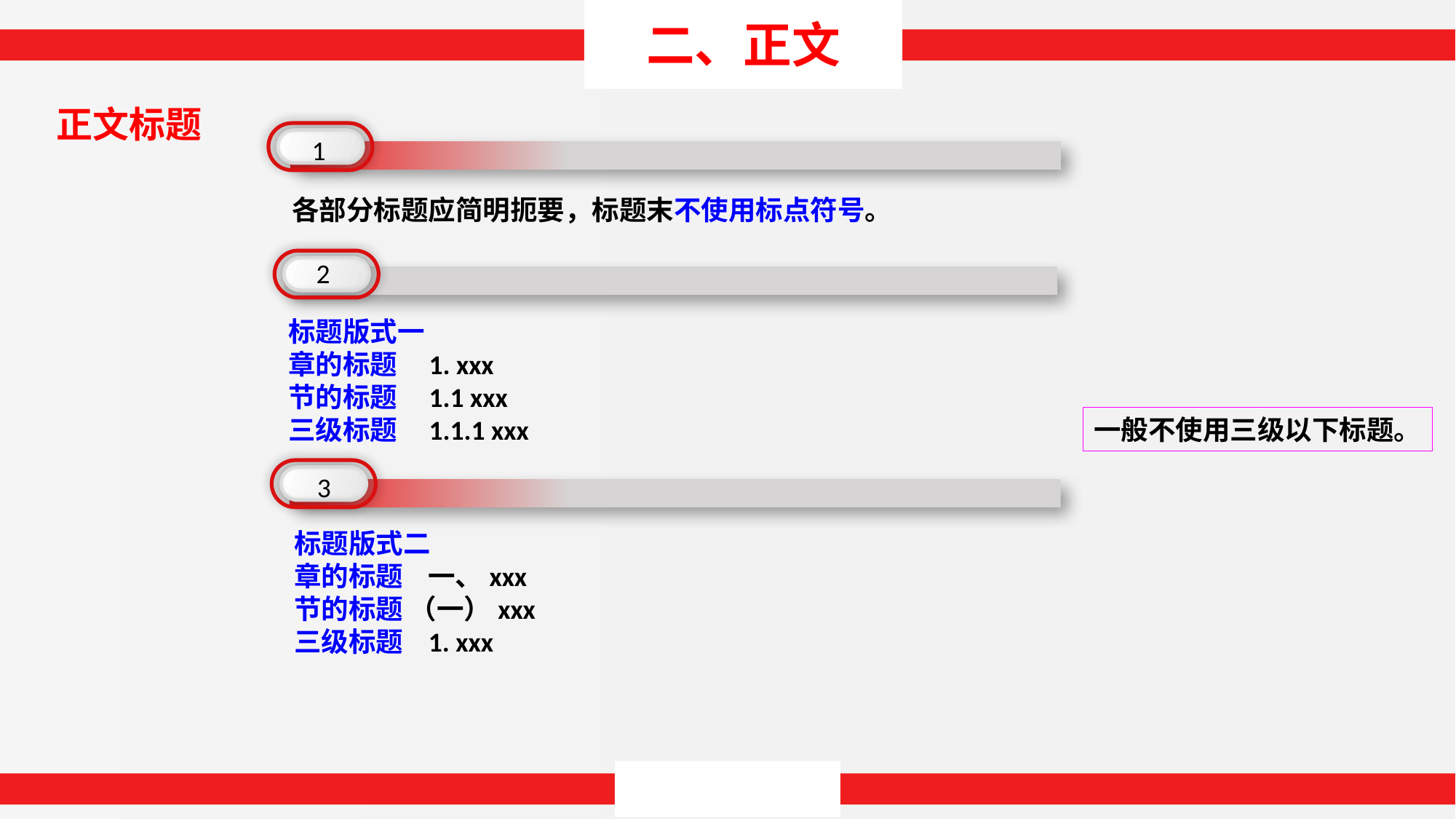

二、正文

正文标题

1

各部分标题应简明扼要，标题末不使用标点符号。

2

标题版式一
章的标题    1. xxx
节的标题    1.1 xxx
三级标题    1.1.1 xxx
一般不使用三级以下标题。

3

标题版式二
章的标题    一、xxx
节的标题 （一）xxx
三级标题   1. xxx